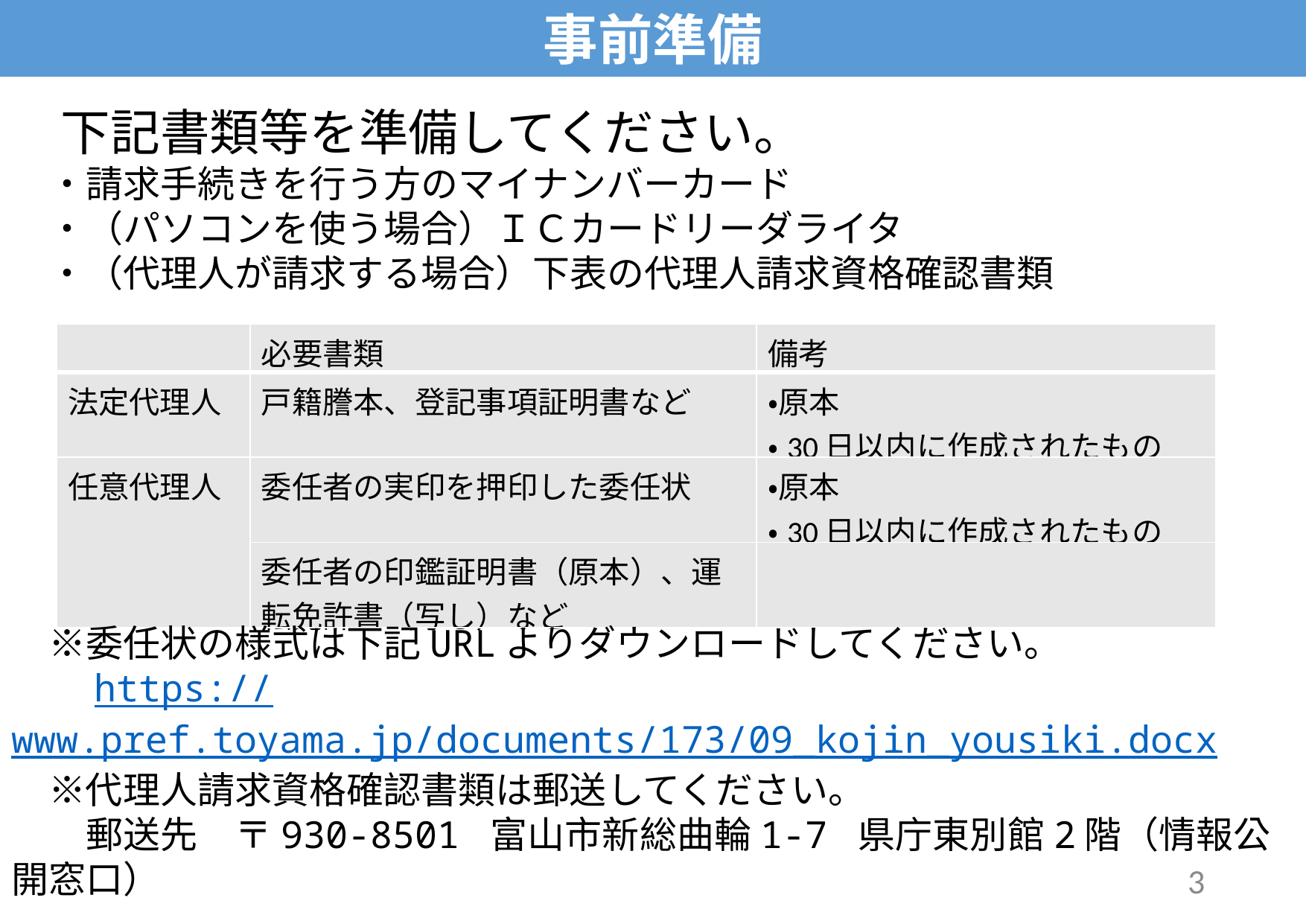

事前準備
# 下記書類等を準備してください。 　・請求手続きを行う方のマイナンバーカード 　・（パソコンを使う場合）ＩＣカードリーダライタ 　・（代理人が請求する場合）下表の代理人請求資格確認書類
|  | 必要書類 | 備考 |
| --- | --- | --- |
| 法定代理人 | 戸籍謄本、登記事項証明書など | ・原本 ・30日以内に作成されたもの |
| 任意代理人 | 委任者の実印を押印した委任状 | ・原本 ・30日以内に作成されたもの |
|  | 委任者の印鑑証明書（原本）、運転免許書（写し）など |  |
　※委任状の様式は下記URLよりダウンロードしてください。
　　https://www.pref.toyama.jp/documents/173/09_kojin_yousiki.docx
　※代理人請求資格確認書類は郵送してください。
　　郵送先　〒930-8501 富山市新総曲輪1-7 県庁東別館2階（情報公開窓口）
3